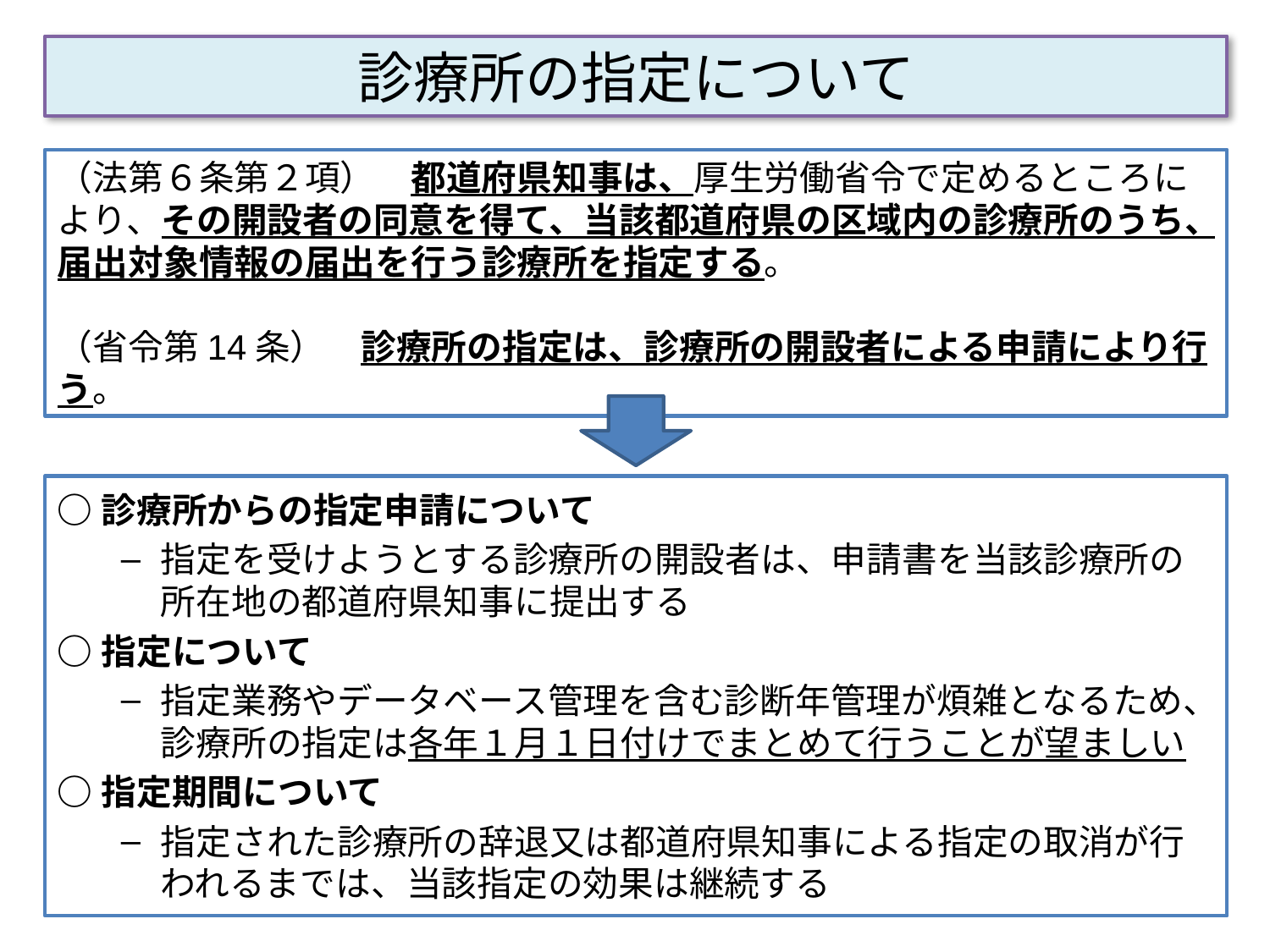

診療所の指定について
（法第６条第２項）　都道府県知事は、厚生労働省令で定めるところにより、その開設者の同意を得て、当該都道府県の区域内の診療所のうち、届出対象情報の届出を行う診療所を指定する。

（省令第14条）　診療所の指定は、診療所の開設者による申請により行う。
変更あり

○診療所からの指定申請について
指定を受けようとする診療所の開設者は、申請書を当該診療所の所在地の都道府県知事に提出する
○指定について
指定業務やデータベース管理を含む診断年管理が煩雑となるため、診療所の指定は各年１月１日付けでまとめて行うことが望ましい
○指定期間について
指定された診療所の辞退又は都道府県知事による指定の取消が行われるまでは、当該指定の効果は継続する
9